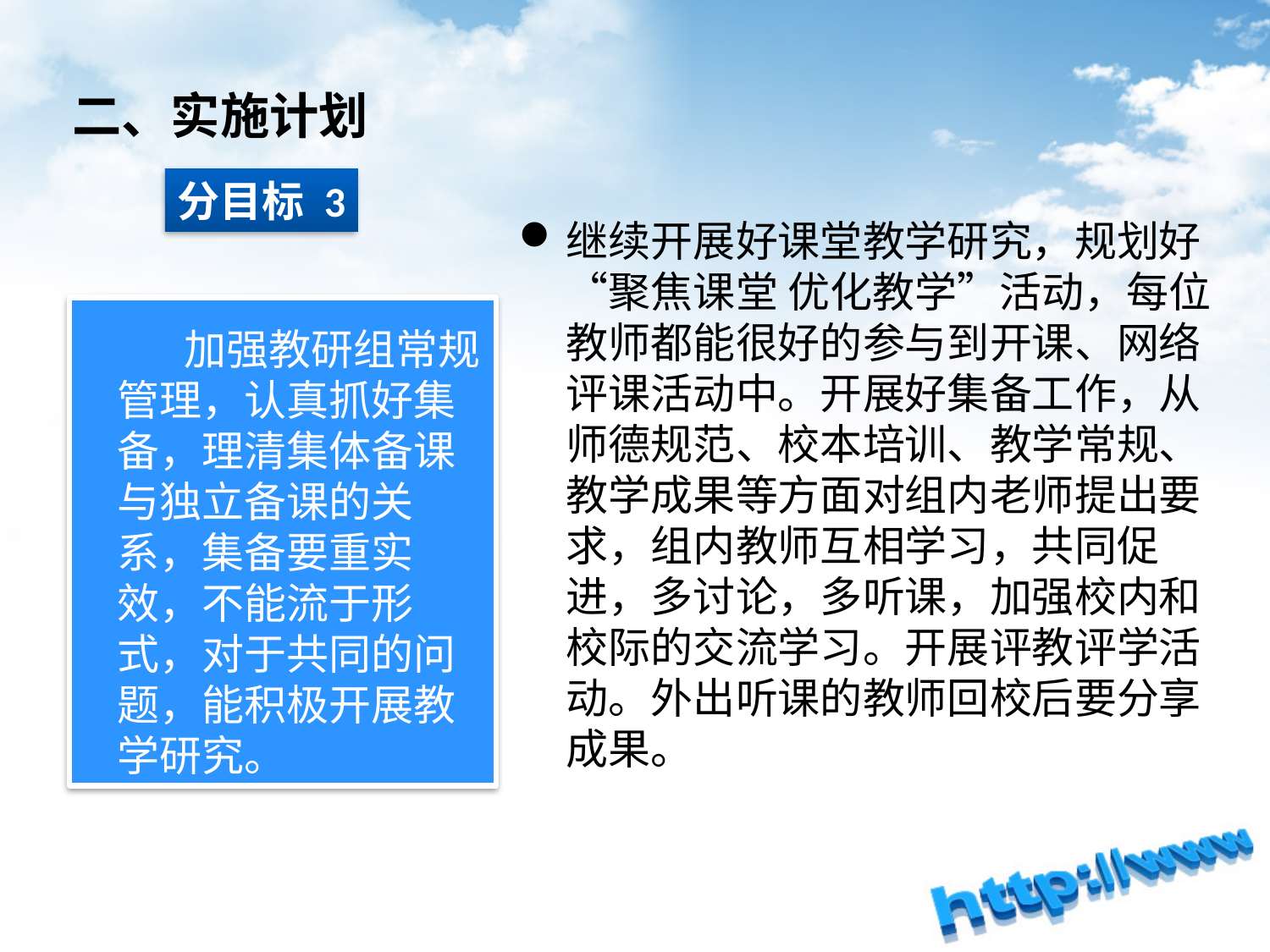

# 二、实施计划
分目标 3
继续开展好课堂教学研究，规划好“聚焦课堂 优化教学”活动，每位教师都能很好的参与到开课、网络评课活动中。开展好集备工作，从师德规范、校本培训、教学常规、教学成果等方面对组内老师提出要求，组内教师互相学习，共同促进，多讨论，多听课，加强校内和校际的交流学习。开展评教评学活动。外出听课的教师回校后要分享成果。
           加强教研组常规管理，认真抓好集备，理清集体备课与独立备课的关系，集备要重实效，不能流于形式，对于共同的问题，能积极开展教学研究。